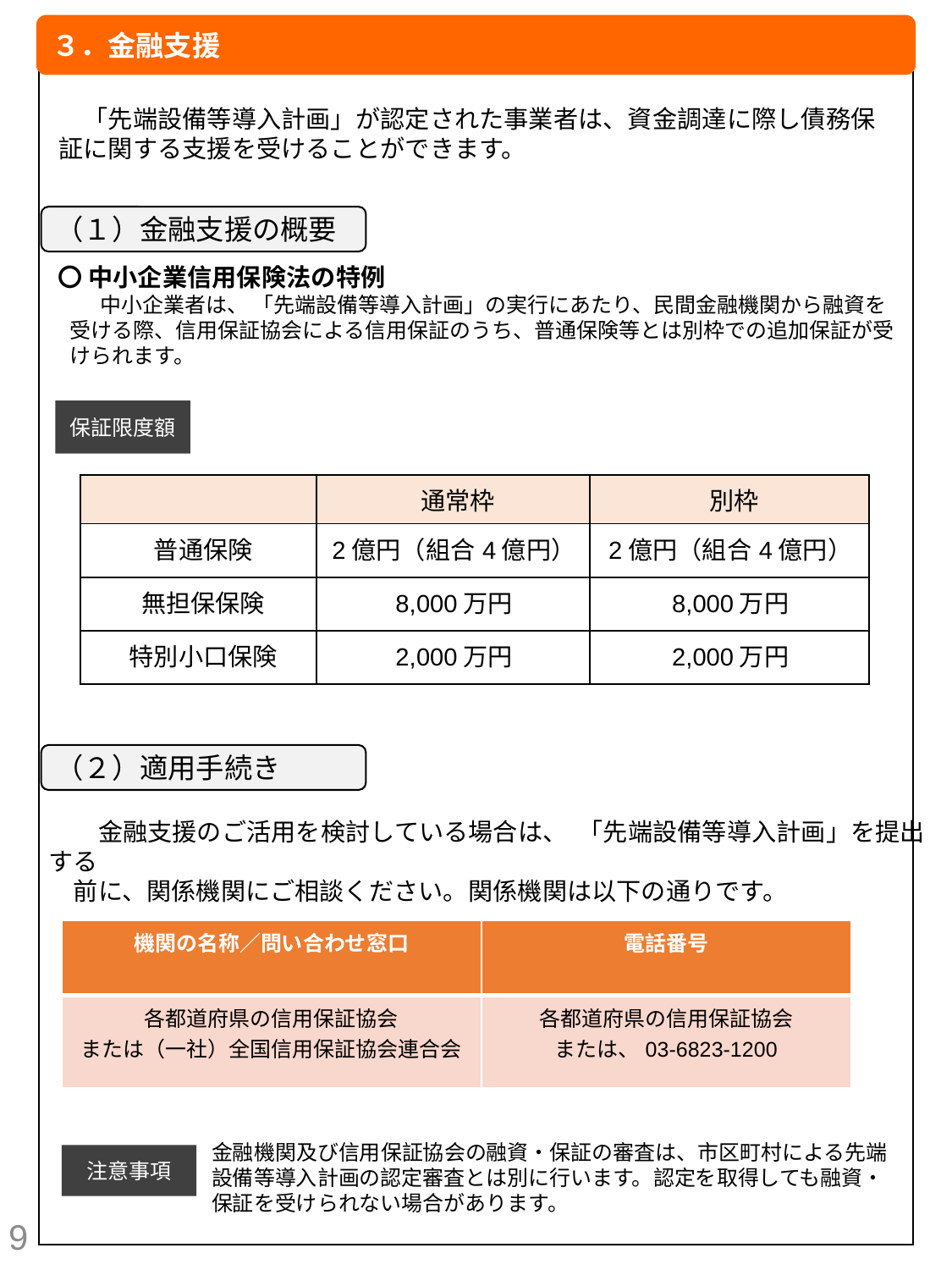

３．金融支援

　「先端設備等導入計画」が認定された事業者は、資金調達に際し債務保証に関する支援を受けることができます。
（１）金融支援の概要
〇 中小企業信用保険法の特例
　　中小企業者は、 「先端設備等導入計画」の実行にあたり、民間金融機関から融資を受ける際、信用保証協会による信用保証のうち、普通保険等とは別枠での追加保証が受けられます。
保証限度額
|  | 通常枠 | 別枠 |
| --- | --- | --- |
| 普通保険 | 2億円（組合4億円） | 2億円（組合4億円） |
| 無担保保険 | 8,000万円 | 8,000万円 |
| 特別小口保険 | 2,000万円 | 2,000万円 |
（２）適用手続き
　　金融支援のご活用を検討している場合は、  「先端設備等導入計画」を提出する
　前に、関係機関にご相談ください。関係機関は以下の通りです。
| 機関の名称／問い合わせ窓口 | 電話番号 |
| --- | --- |
| 各都道府県の信用保証協会 または（一社）全国信用保証協会連合会 | 各都道府県の信用保証協会 または、03-6823-1200 |
金融機関及び信用保証協会の融資・保証の審査は、市区町村による先端設備等導入計画の認定審査とは別に行います。認定を取得しても融資・保証を受けられない場合があります。
注意事項
9